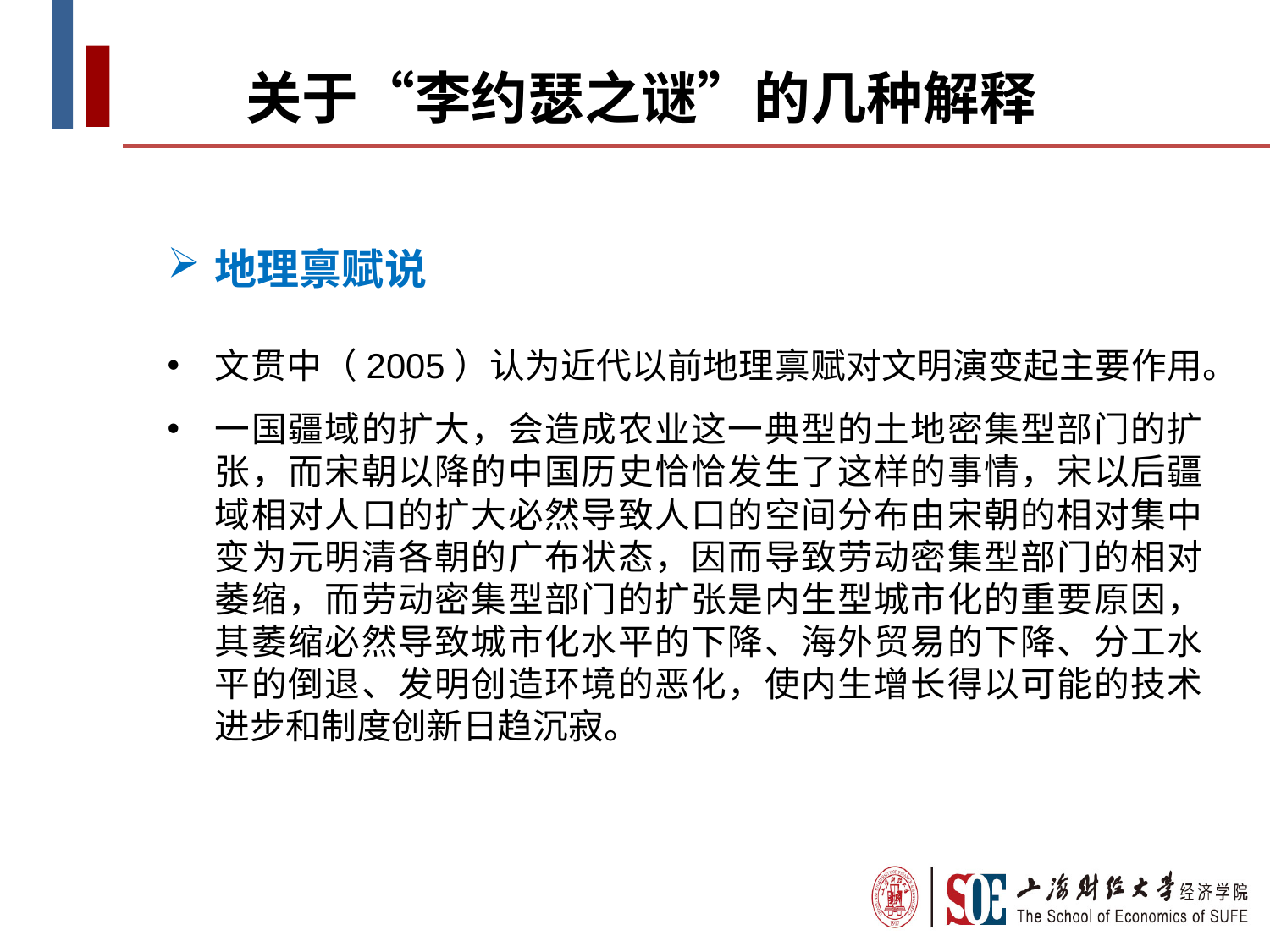

关于“李约瑟之谜”的几种解释
地理禀赋说

文贯中（2005）认为近代以前地理禀赋对文明演变起主要作用。
一国疆域的扩大，会造成农业这一典型的土地密集型部门的扩张，而宋朝以降的中国历史恰恰发生了这样的事情，宋以后疆域相对人口的扩大必然导致人口的空间分布由宋朝的相对集中变为元明清各朝的广布状态，因而导致劳动密集型部门的相对萎缩，而劳动密集型部门的扩张是内生型城市化的重要原因，其萎缩必然导致城市化水平的下降、海外贸易的下降、分工水平的倒退、发明创造环境的恶化，使内生增长得以可能的技术进步和制度创新日趋沉寂。